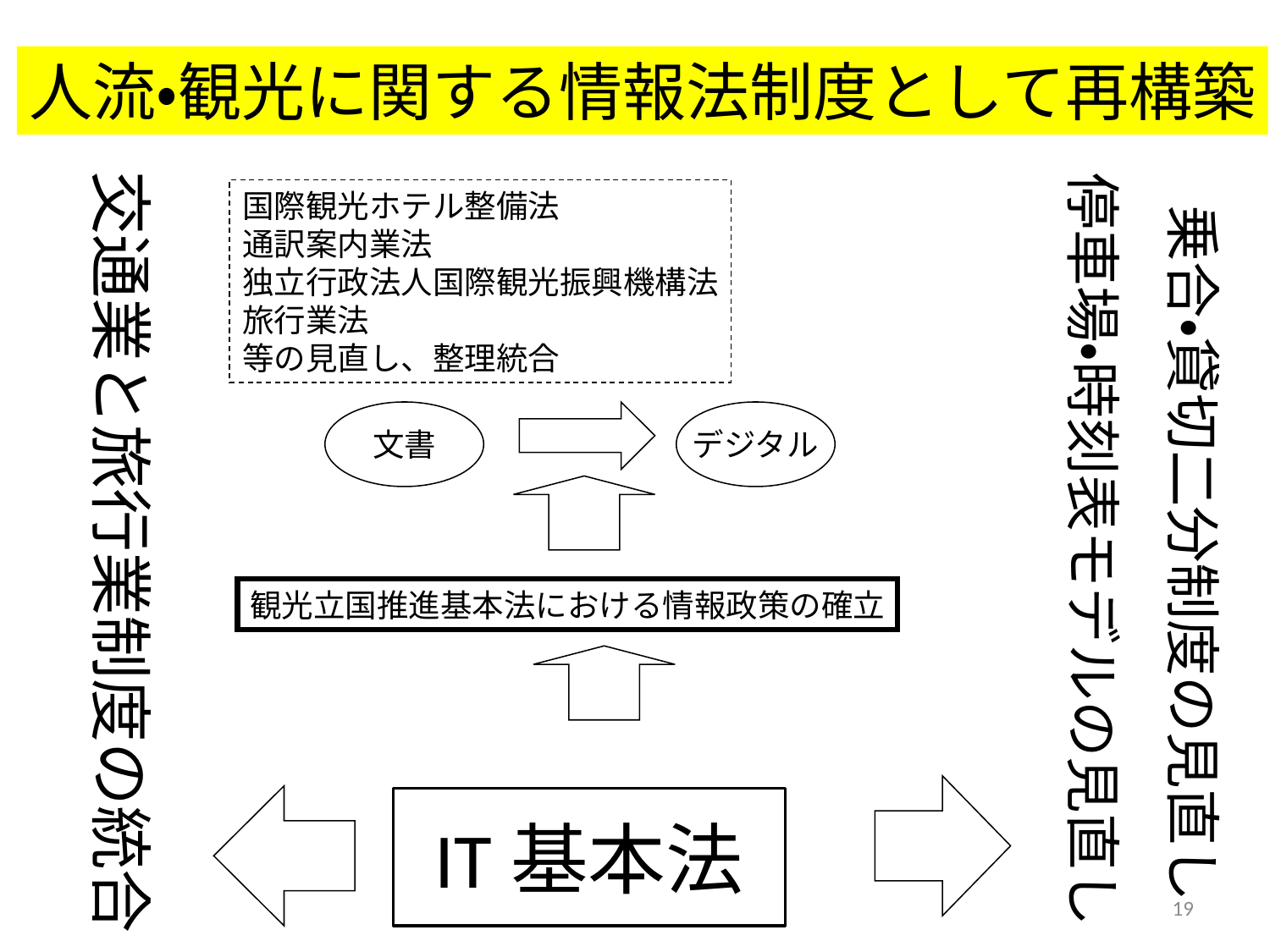

人流・観光に関する情報法制度として再構築
交通業と旅行業制度の統合
停車場・時刻表モデルの見直し
国際観光ホテル整備法
通訳案内業法
独立行政法人国際観光振興機構法
旅行業法
等の見直し、整理統合
乗合・貸切二分制度の見直し
文書

デジタル

観光立国推進基本法における情報政策の確立

IT基本法
19